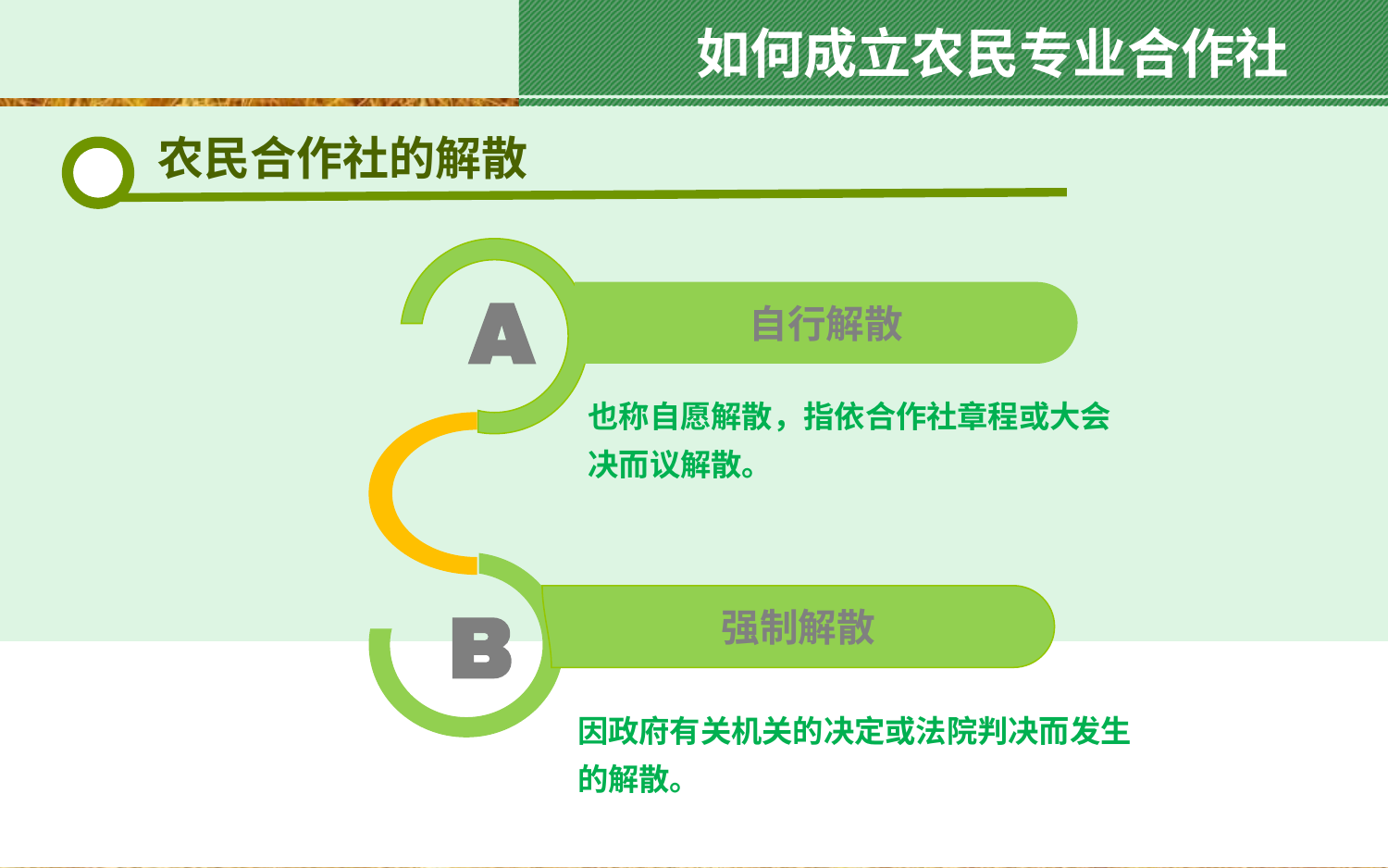

如何成立农民专业合作社
农民合作社的解散

A
自行解散
也称自愿解散，指依合作社章程或大会决而议解散。

B
强制解散
因政府有关机关的决定或法院判决而发生的解散。